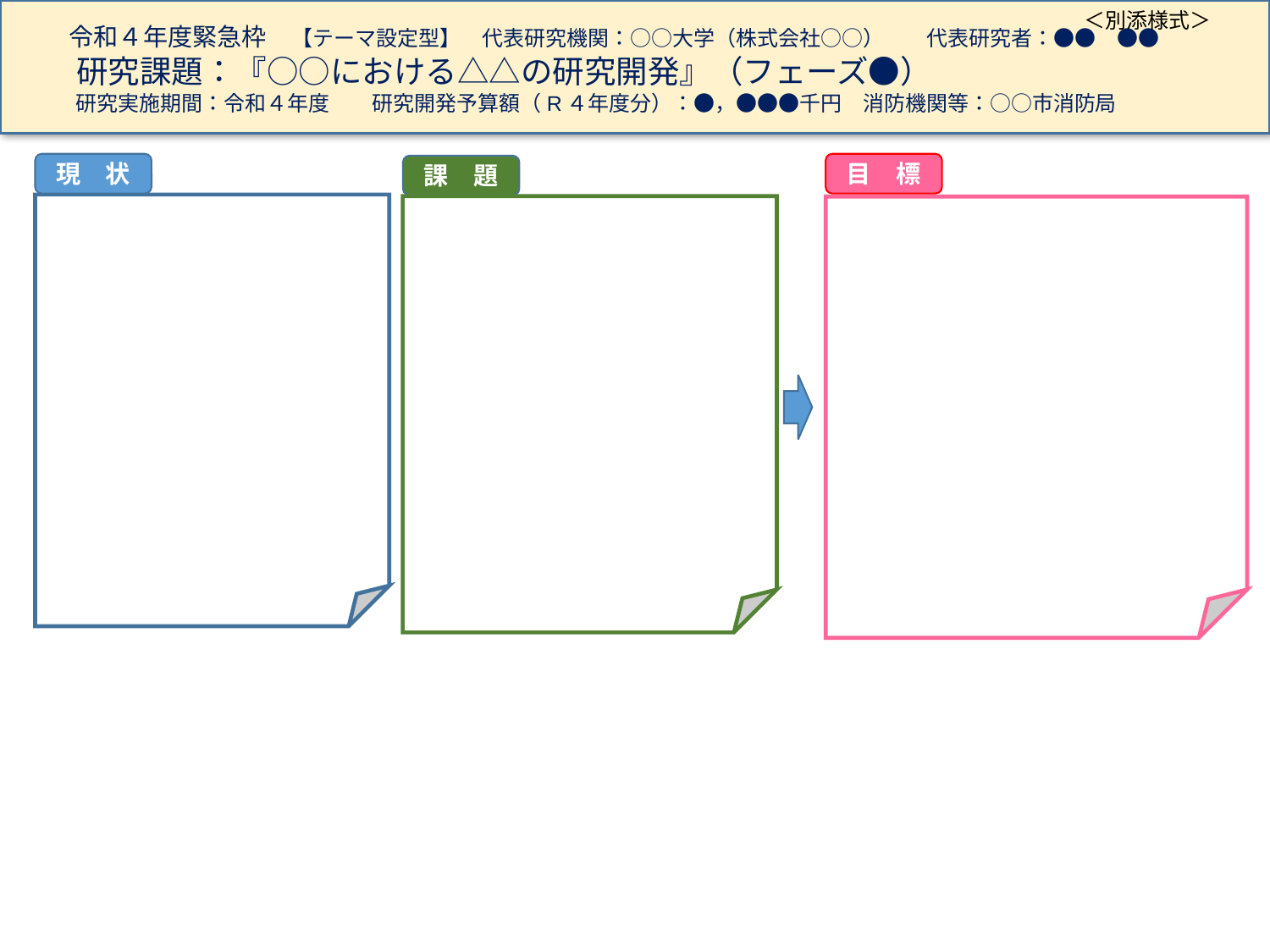

令和４年度緊急枠　【テーマ設定型】　代表研究機関：○○大学（株式会社○○）　　代表研究者：●●　●●
　　研究課題：『○○における△△の研究開発』（フェーズ●）
　　　研究実施期間：令和４年度　　研究開発予算額（R４年度分）：●，●●●千円　消防機関等：○○市消防局
＜別添様式＞
現　状
目　標
課　題